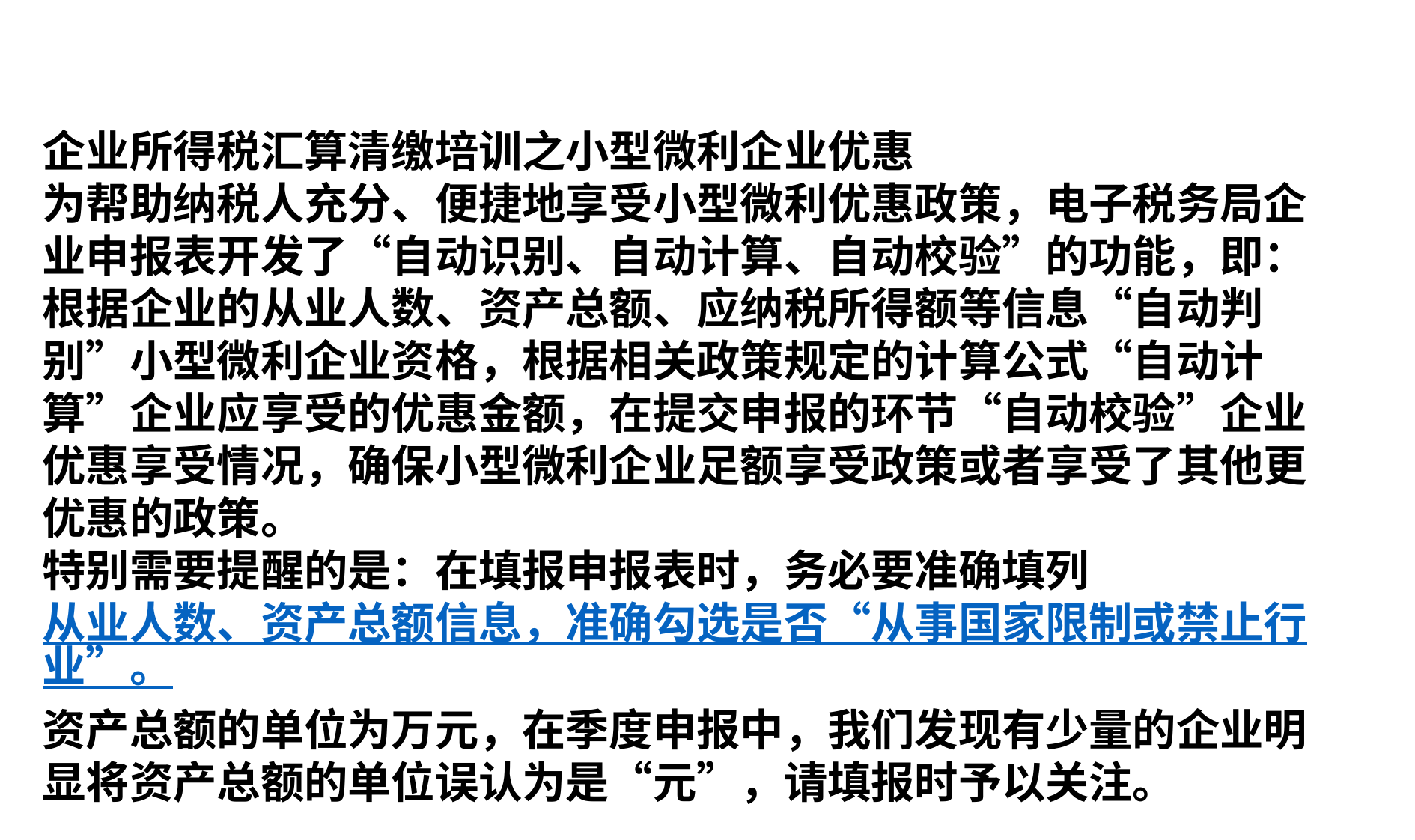

企业所得税汇算清缴培训之小型微利企业优惠
为帮助纳税人充分、便捷地享受小型微利优惠政策，电子税务局企业申报表开发了“自动识别、自动计算、自动校验”的功能，即：根据企业的从业人数、资产总额、应纳税所得额等信息“自动判别”小型微利企业资格，根据相关政策规定的计算公式“自动计算”企业应享受的优惠金额，在提交申报的环节“自动校验”企业优惠享受情况，确保小型微利企业足额享受政策或者享受了其他更优惠的政策。
特别需要提醒的是：在填报申报表时，务必要准确填列从业人数、资产总额信息，准确勾选是否“从事国家限制或禁止行业”。资产总额的单位为万元，在季度申报中，我们发现有少量的企业明显将资产总额的单位误认为是“元”，请填报时予以关注。